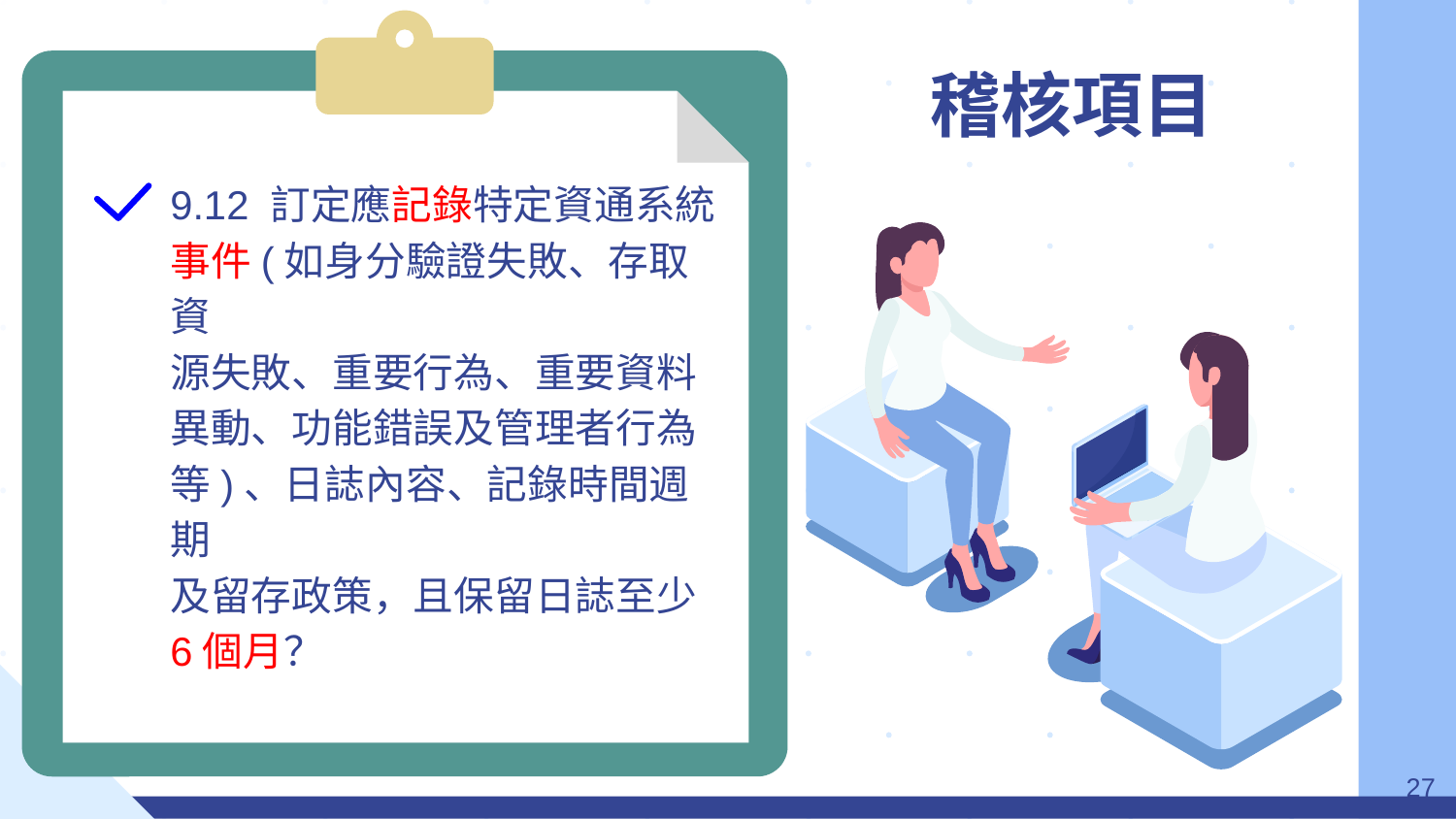

# 稽核項目
9.12 訂定應記錄特定資通系統
事件(如身分驗證失敗、存取資
源失敗、重要行為、重要資料
異動、功能錯誤及管理者行為
等)、日誌內容、記錄時間週期
及留存政策，且保留日誌至少
6個月？

27